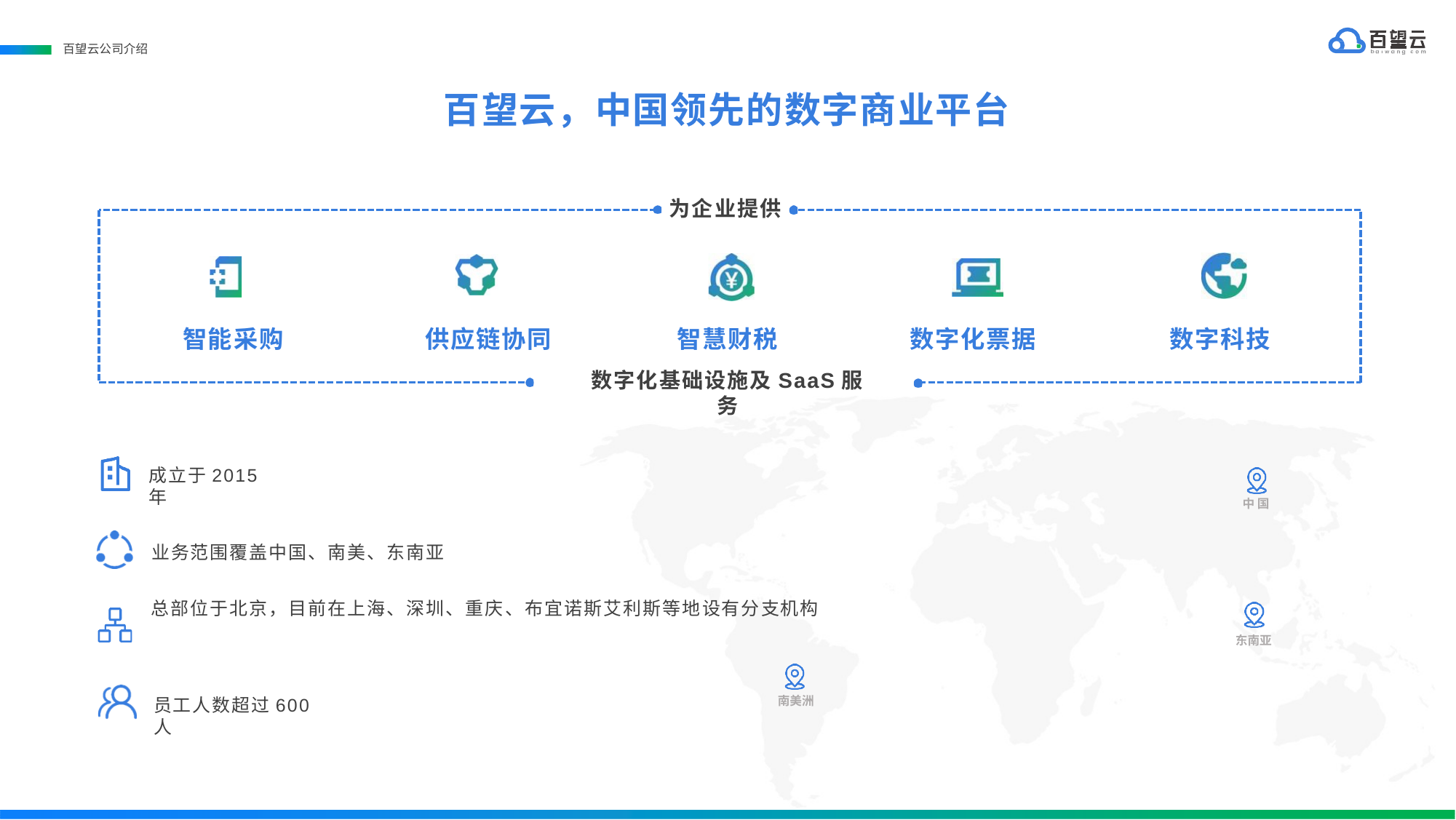

百望云公司介绍

# 百望云，中国领先的数字商业平台
为企业提供

智慧财税
数字化基础设施及SaaS服务
智能采购
供应链协同
数字化票据
数字科技

成立于2015年

中 国

业务范围覆盖中国、南美、东南亚

总部位于北京，目前在上海、深圳、重庆、布宜诺斯艾利斯等地设有分支机构

东南亚

南美洲
员工人数超过600人